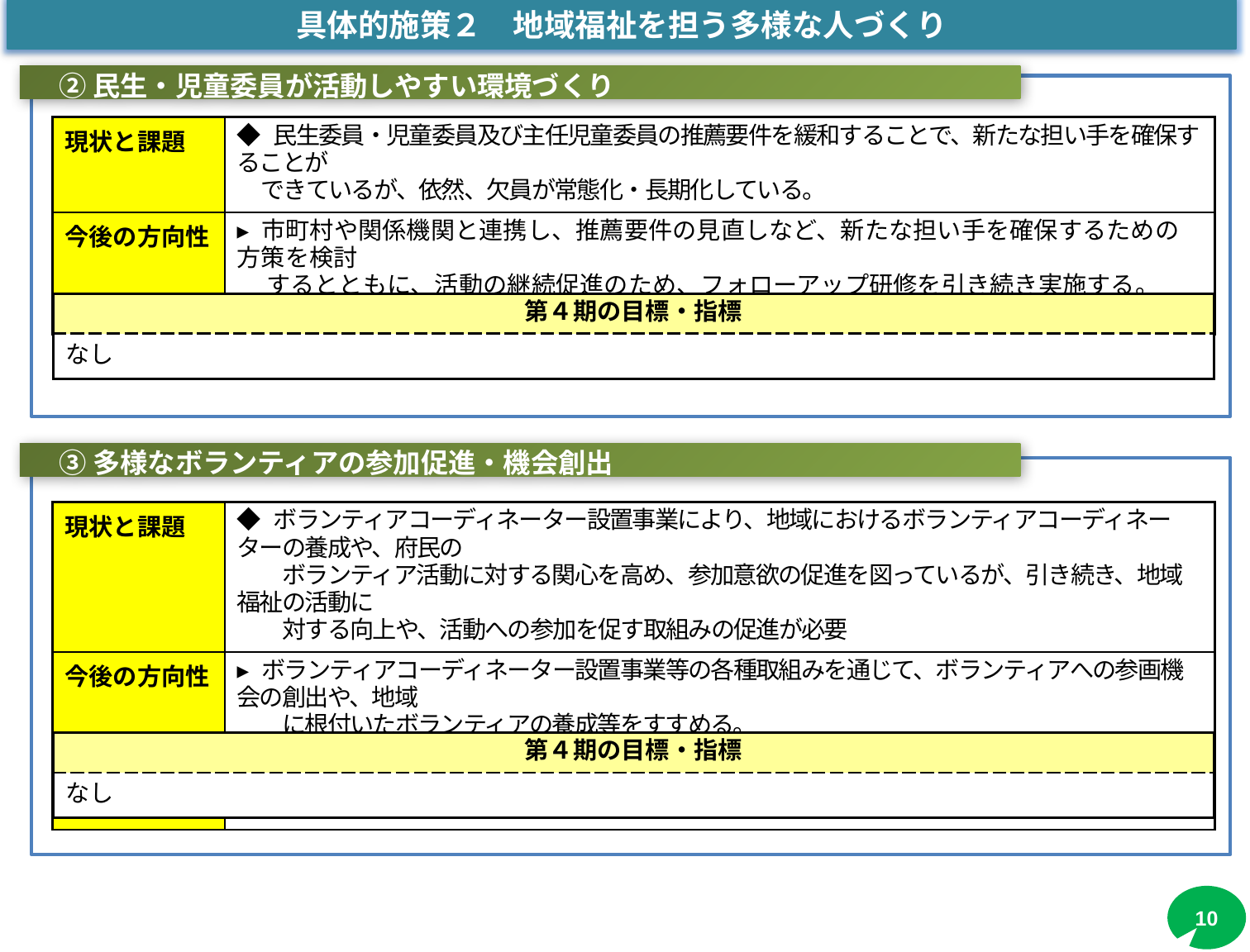

具体的施策２　地域福祉を担う多様な人づくり
　② 民生・児童委員が活動しやすい環境づくり

| 現状と課題 | ◆ 民生委員・児童委員及び主任児童委員の推薦要件を緩和することで、新たな担い手を確保することが できているが、依然、欠員が常態化・長期化している。 |
| --- | --- |
| 今後の方向性 | ▸ 市町村や関係機関と連携し、推薦要件の見直しなど、新たな担い手を確保するための方策を検討 　 するとともに、活動の継続促進のため、フォローアップ研修を引き続き実施する。 ▸ ICTを活用した民生委員活動の負担軽減に向け、福祉基金を活用した取組みを支援する |
| 第４期の目標・指標 |
| --- |
| なし |
　③ 多様なボランティアの参加促進・機会創出

| 現状と課題 | ◆ ボランティアコーディネーター設置事業により、地域におけるボランティアコーディネーターの養成や、府民の 　　ボランティア活動に対する関心を高め、参加意欲の促進を図っているが、引き続き、地域福祉の活動に 　　対する向上や、活動への参加を促す取組みの促進が必要 |
| --- | --- |
| 今後の方向性 | ▸ ボランティアコーディネーター設置事業等の各種取組みを通じて、ボランティアへの参画機会の創出や、地域 　　に根付いたボランティアの養成等をすすめる。 ▸　従来の集合型の地域福祉活動だけでなく、ICTの活用など地域住民等の参加しやすい地域福祉活動の 　　好事例を提供する。 |
| 第４期の目標・指標 |
| --- |
| なし |
10